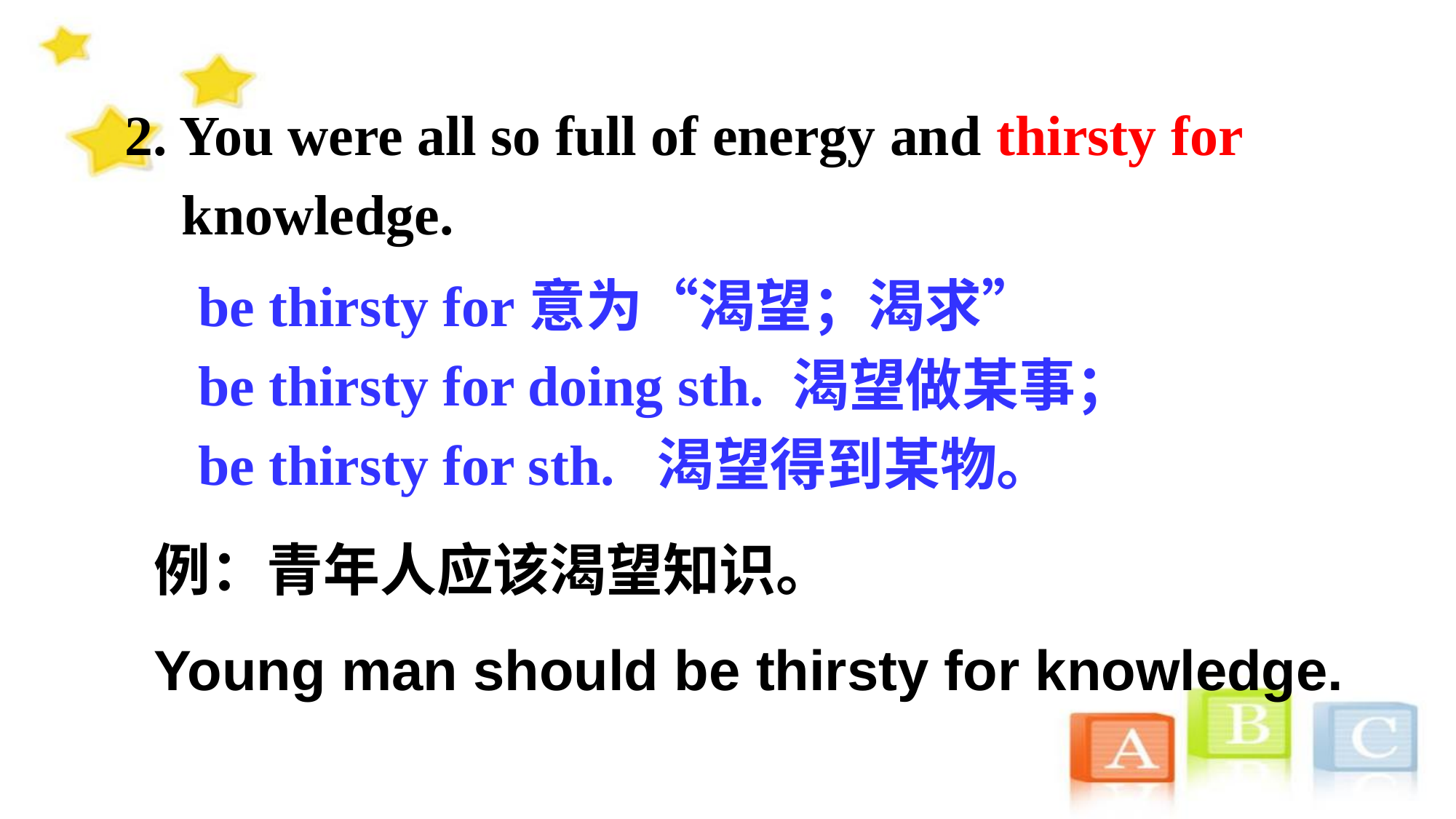

2. You were all so full of energy and thirsty for
    knowledge.
 be thirsty for意为“渴望；渴求”
 be thirsty for doing sth. 渴望做某事；
 be thirsty for sth.  渴望得到某物。
例：青年人应该渴望知识。
Young man should be thirsty for knowledge.